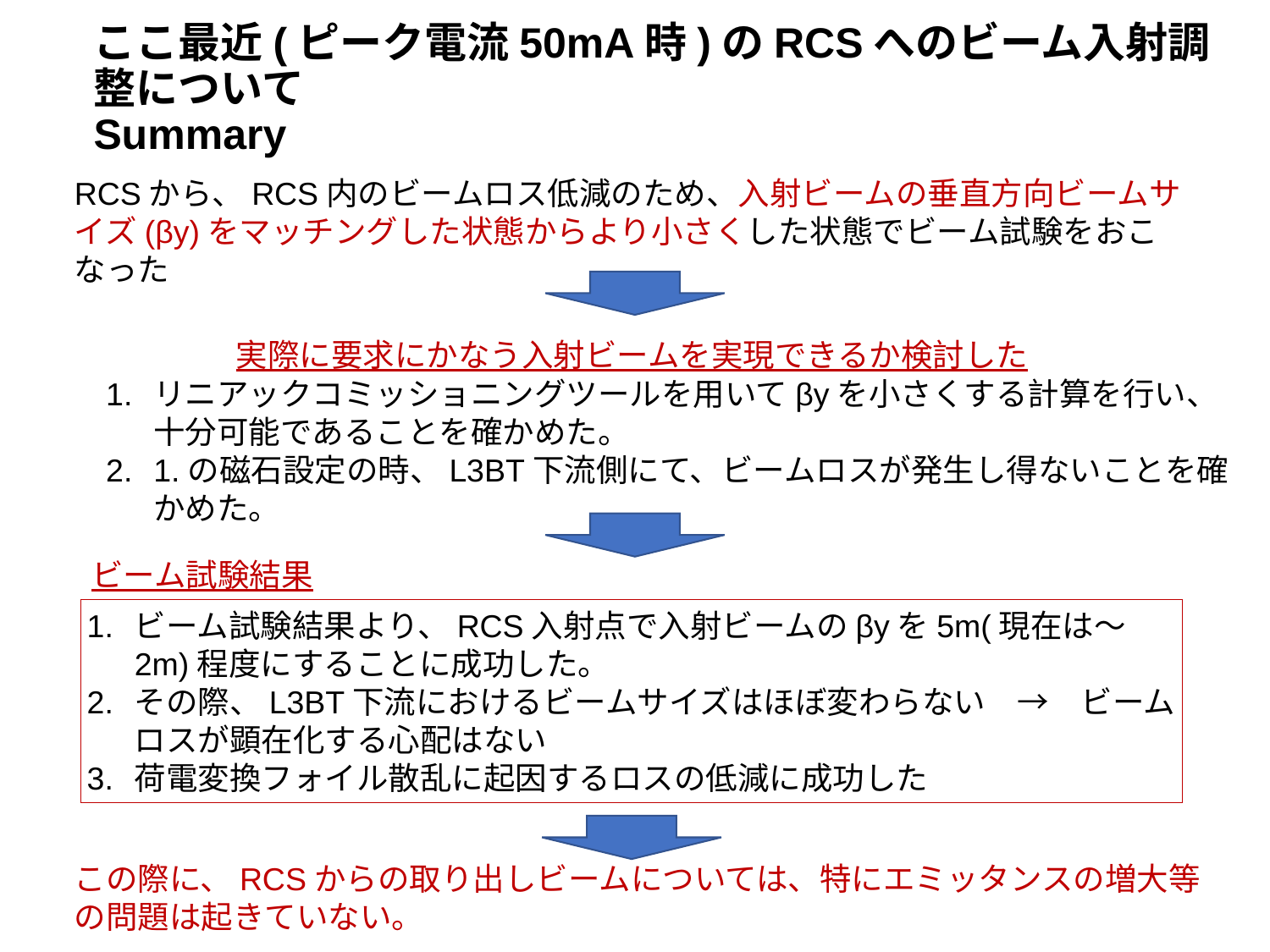

# ここ最近(ピーク電流50mA時)のRCSへのビーム入射調整について Summary
RCSから、RCS内のビームロス低減のため、入射ビームの垂直方向ビームサイズ(βy)をマッチングした状態からより小さくした状態でビーム試験をおこなった

実際に要求にかなう入射ビームを実現できるか検討した
リニアックコミッショニングツールを用いてβyを小さくする計算を行い、十分可能であることを確かめた。
1.の磁石設定の時、L3BT下流側にて、ビームロスが発生し得ないことを確かめた。

ビーム試験結果
ビーム試験結果より、RCS入射点で入射ビームのβyを5m(現在は〜2m)程度にすることに成功した。
その際、L3BT下流におけるビームサイズはほぼ変わらない　→　ビームロスが顕在化する心配はない
荷電変換フォイル散乱に起因するロスの低減に成功した

この際に、RCSからの取り出しビームについては、特にエミッタンスの増大等の問題は起きていない。